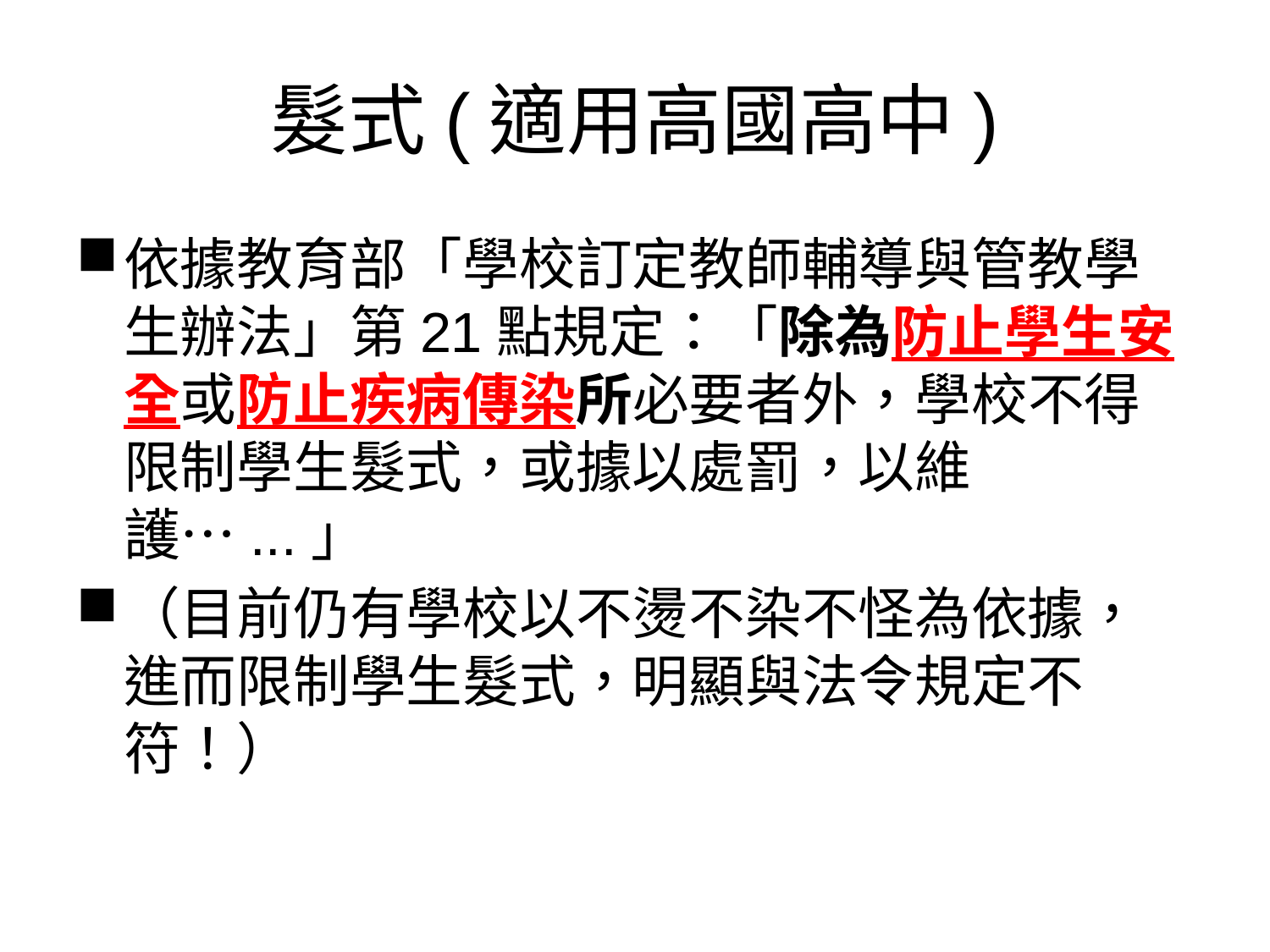

# 髮式(適用高國高中)
依據教育部「學校訂定教師輔導與管教學生辦法」第21點規定：「除為防止學生安全或防止疾病傳染所必要者外，學校不得限制學生髮式，或據以處罰，以維護…...」
（目前仍有學校以不燙不染不怪為依據，進而限制學生髮式，明顯與法令規定不符！）